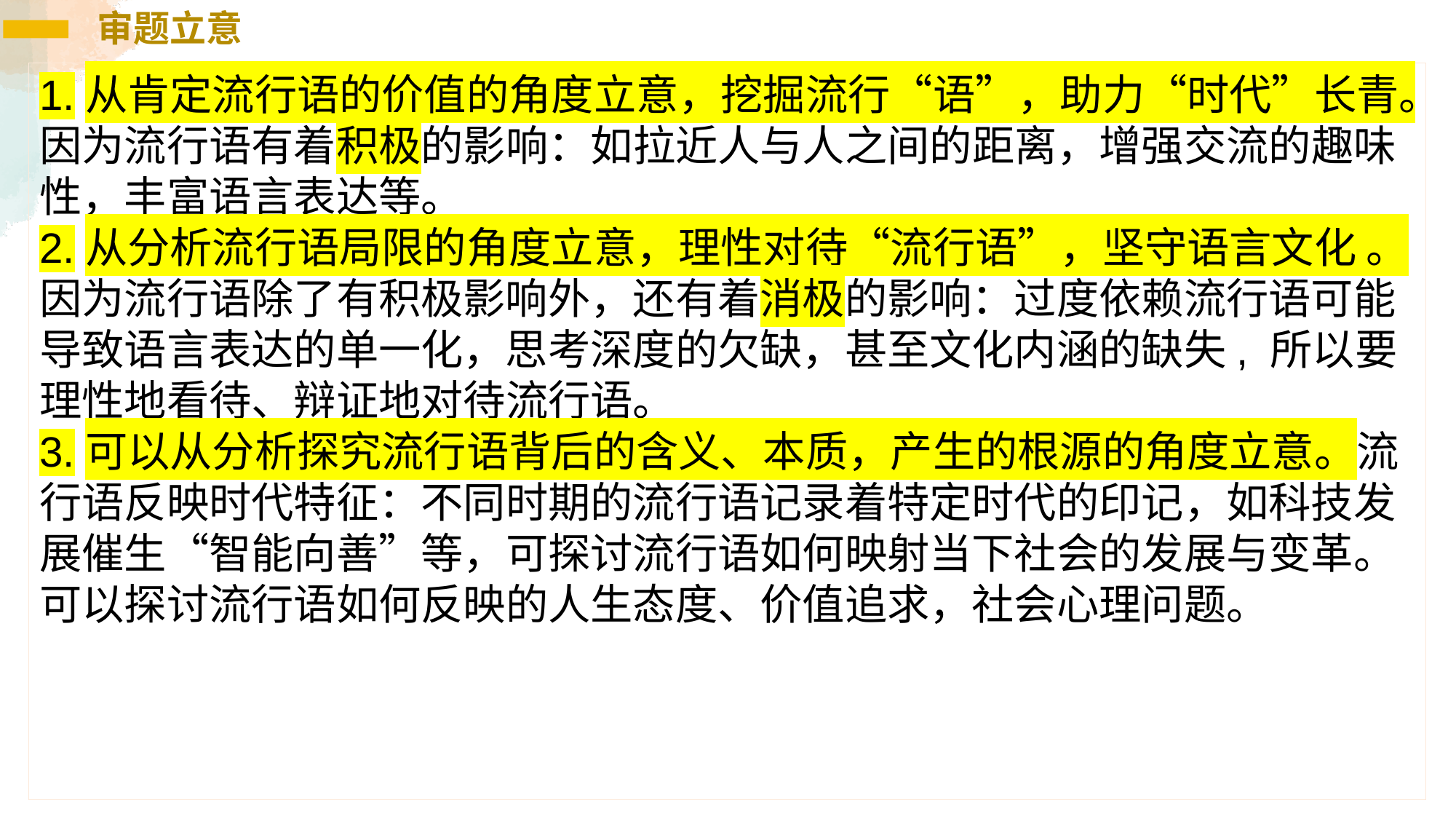

审题立意

1.从肯定流行语的价值的角度立意，挖掘流行“语”，助力“时代”长青。因为流行语有着积极的影响：如拉近人与人之间的距离，增强交流的趣味性，丰富语言表达等。
2.从分析流行语局限的角度立意，理性对待“流行语”，坚守语言文化 。因为流行语除了有积极影响外，还有着消极的影响：过度依赖流行语可能导致语言表达的单一化，思考深度的欠缺，甚至文化内涵的缺失, 所以要理性地看待、辩证地对待流行语。
3.可以从分析探究流行语背后的含义、本质，产生的根源的角度立意。流行语反映时代特征：不同时期的流行语记录着特定时代的印记，如科技发展催生“智能向善”等，可探讨流行语如何映射当下社会的发展与变革。可以探讨流行语如何反映的人生态度、价值追求，社会心理问题。

年度工作概述
您的内容打在这里，或者通过复制您的文本后，在此框中选择粘贴，并选择只保留文字，建议使用微软雅黑字体。您的内容打在这里，或者通过复制您的文本后，在此框中选择粘贴，并选择只保留文字，建议使用微软雅黑字体。